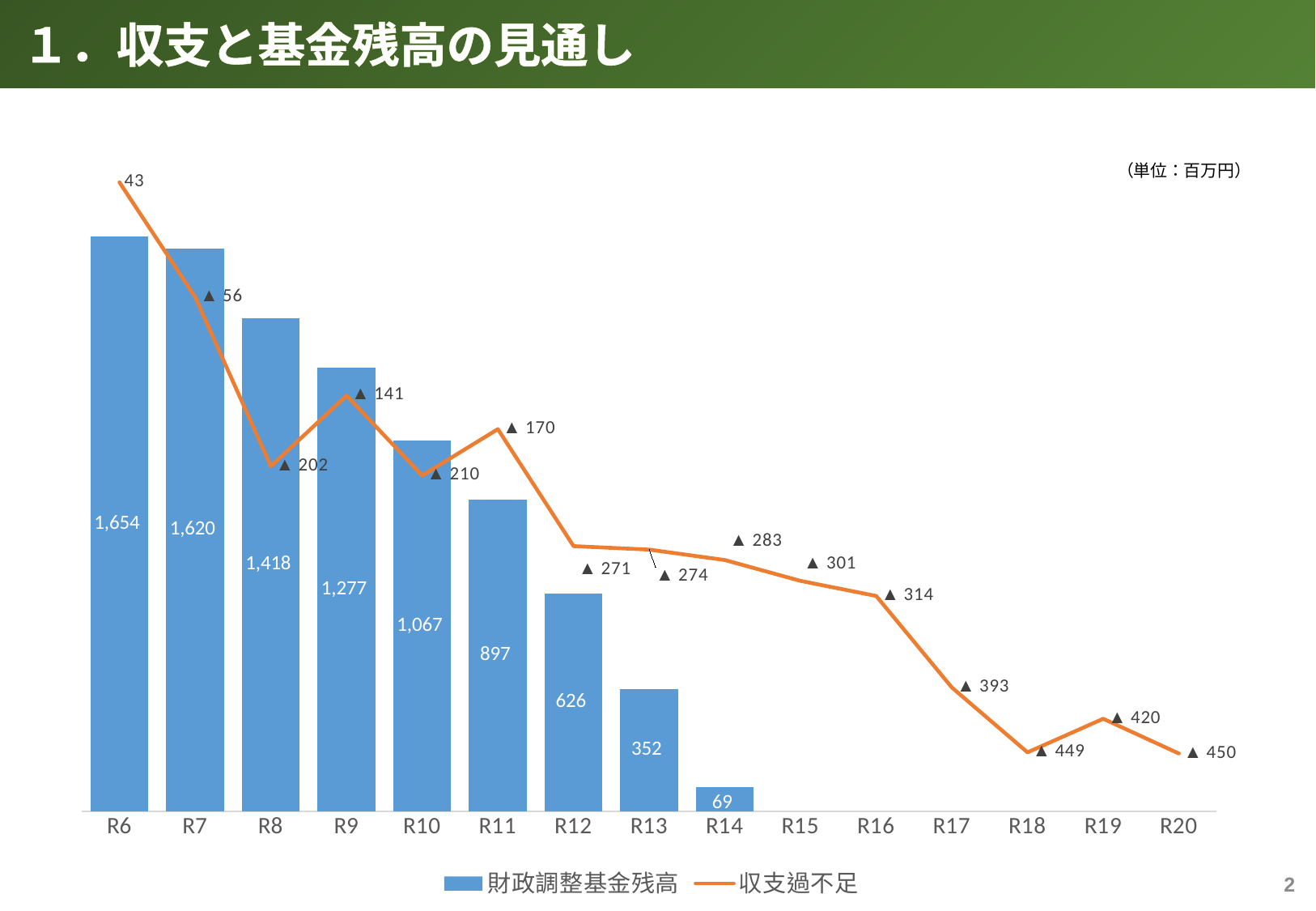

１．収支と基金残高の見通し

### Chart

| Category |  |  |
|---|---|---|
| R6 | 1654.0 | 43.0 |
| R7 | 1620.0 | -56.0 |
| R8 | 1418.0 | -202.0 |
| R9 | 1277.0 | -141.0 |
| R10 | 1067.0 | -210.0 |
| R11 | 897.0 | -170.0 |
| R12 | 626.0 | -271.0 |
| R13 | 352.0 | -274.0 |
| R14 | 69.0 | -283.0 |
| R15 | -232.0 | -301.0 |
| R16 | -546.0 | -314.0 |
| R17 | -939.0 | -393.0 |
| R18 | -1388.0 | -449.0 |
| R19 | -1808.0 | -420.0 |
| R20 | -2258.0 | -450.0 |
（単位：百万円）
2